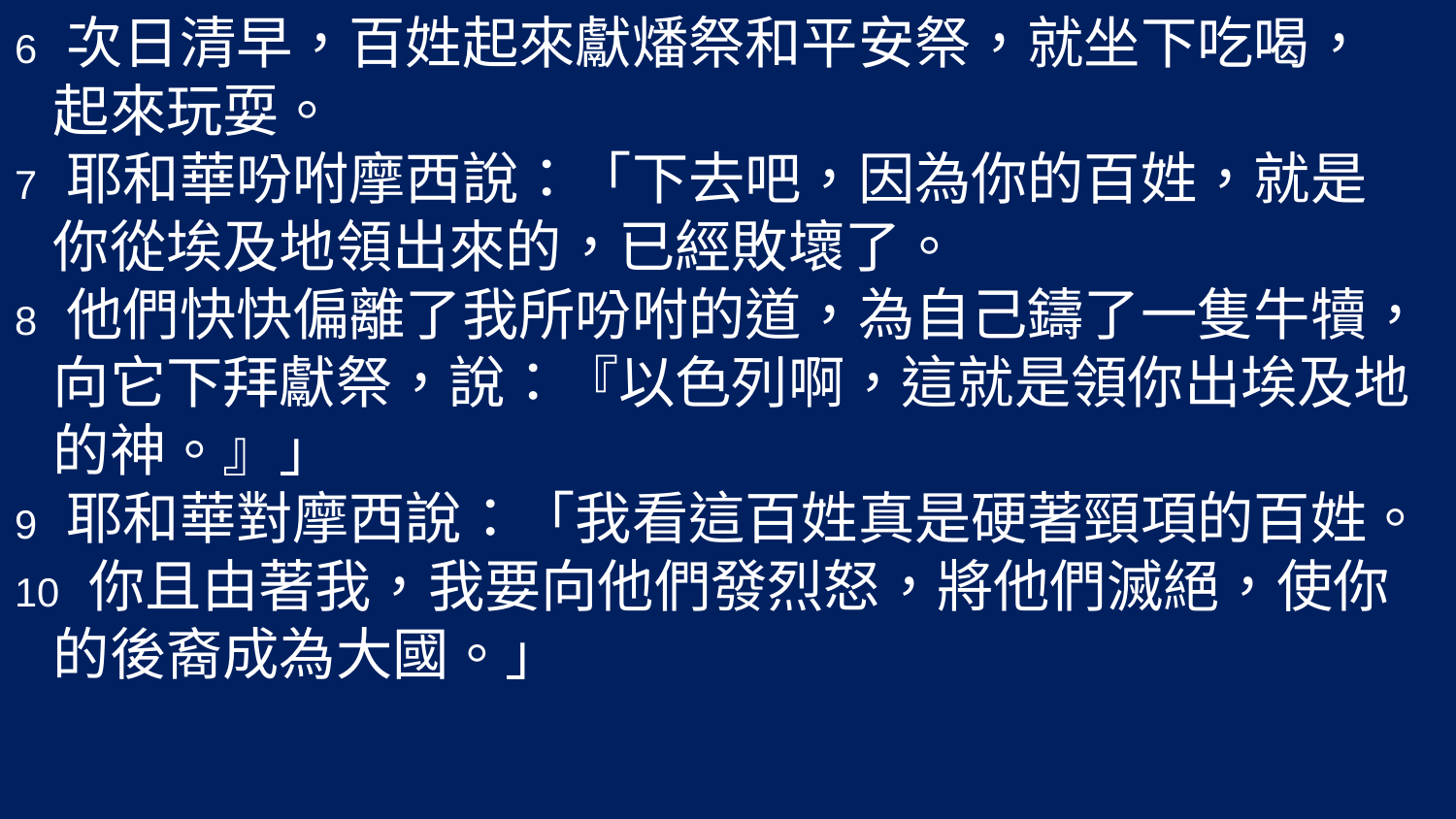

6 次日清早，百姓起來獻燔祭和平安祭，就坐下吃喝，
  起來玩耍。
7 耶和華吩咐摩西說：「下去吧，因為你的百姓，就是
  你從埃及地領出來的，已經敗壞了。
8 他們快快偏離了我所吩咐的道，為自己鑄了一隻牛犢，
  向它下拜獻祭，說：『以色列啊，這就是領你出埃及地
  的神。』」
9 耶和華對摩西說：「我看這百姓真是硬著頸項的百姓。
10 你且由著我，我要向他們發烈怒，將他們滅絕，使你
  的後裔成為大國。」